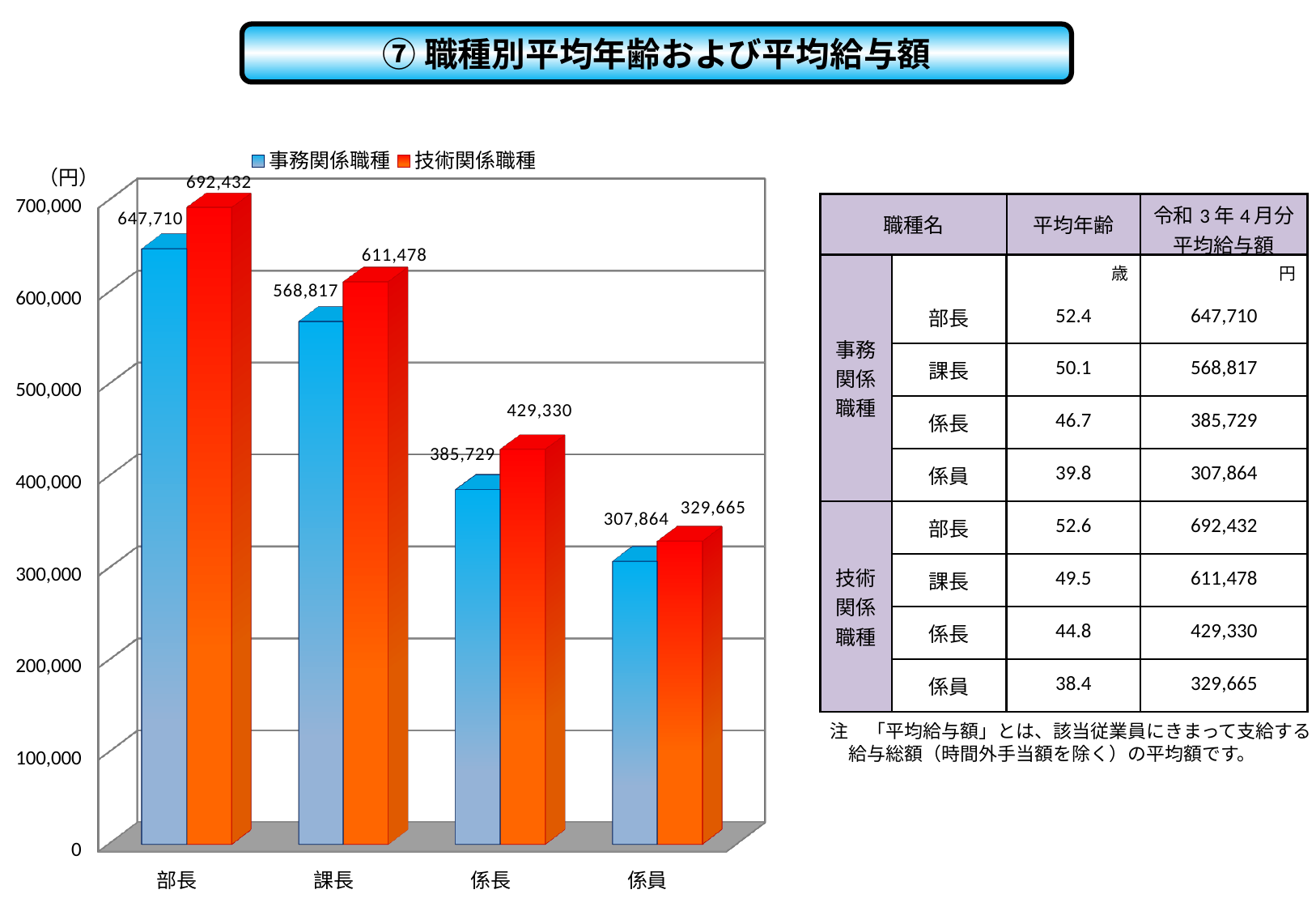

⑦職種別平均年齢および平均給与額

[unsupported chart]

（円）
| 職種名 |  | 平均年齢 | 令和3年4月分 平均給与額 |
| --- | --- | --- | --- |
| 事務関係職種 |  | 歳 | 円 |
|  | 部長 | 52.4 | 647,710 |
|  | 課長 | 50.1 | 568,817 |
|  | 係長 | 46.7 | 385,729 |
|  | 係員 | 39.8 | 307,864 |
| 技術関係職種 | 部長 | 52.6 | 692,432 |
|  | 課長 | 49.5 | 611,478 |
|  | 係長 | 44.8 | 429,330 |
|  | 係員 | 38.4 | 329,665 |
注　「平均給与額」とは、該当従業員にきまって支給する
　給与総額（時間外手当額を除く）の平均額です。